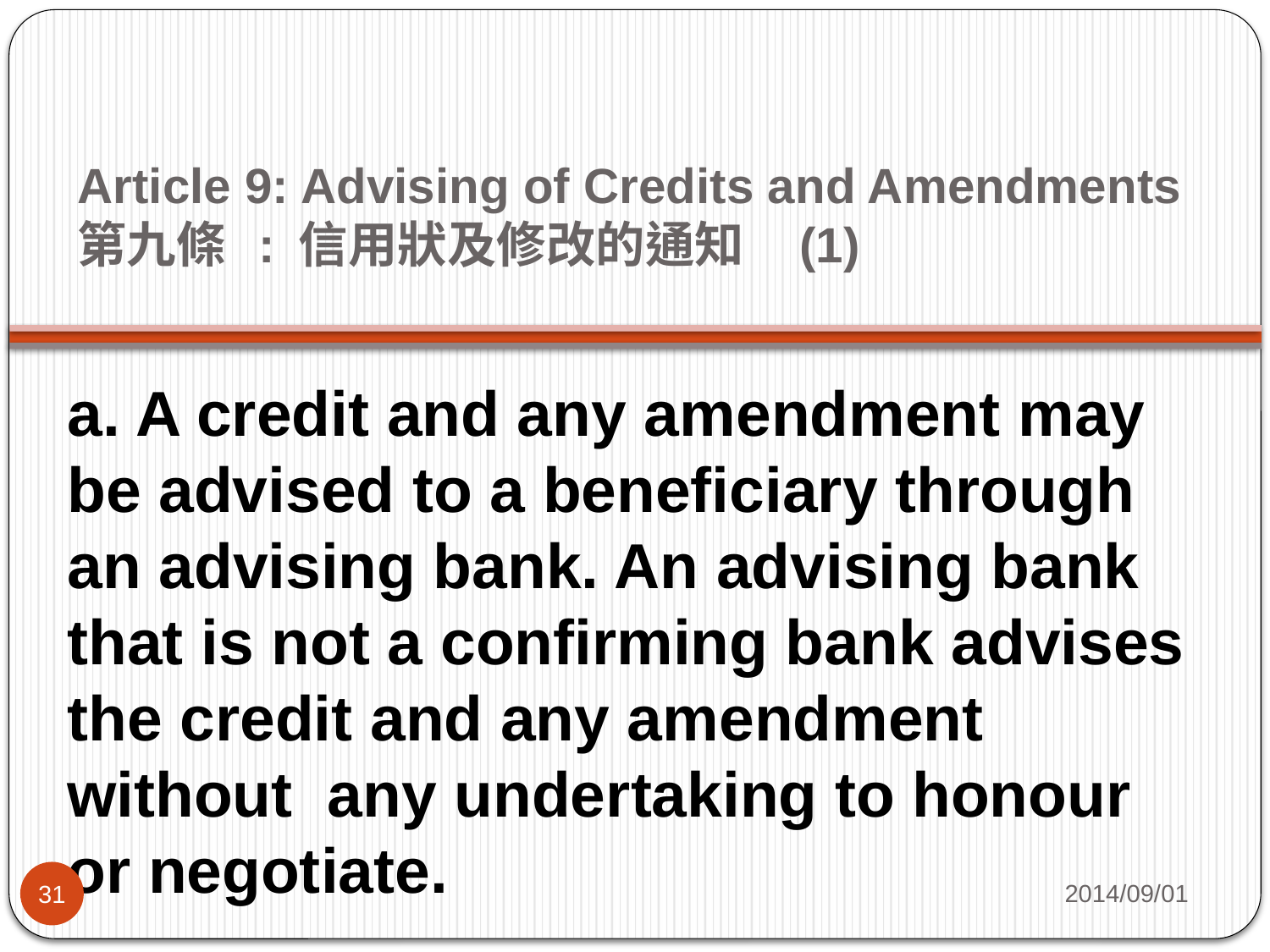

# Article 9: Advising of Credits and Amendments   第九條  : 信用狀及修改的通知    (1)
a. A credit and any amendment may be advised to a beneficiary through an advising bank. An advising bank that is not a confirming bank advises the credit and any amendment without  any undertaking to honour or negotiate.
2014/09/01
31